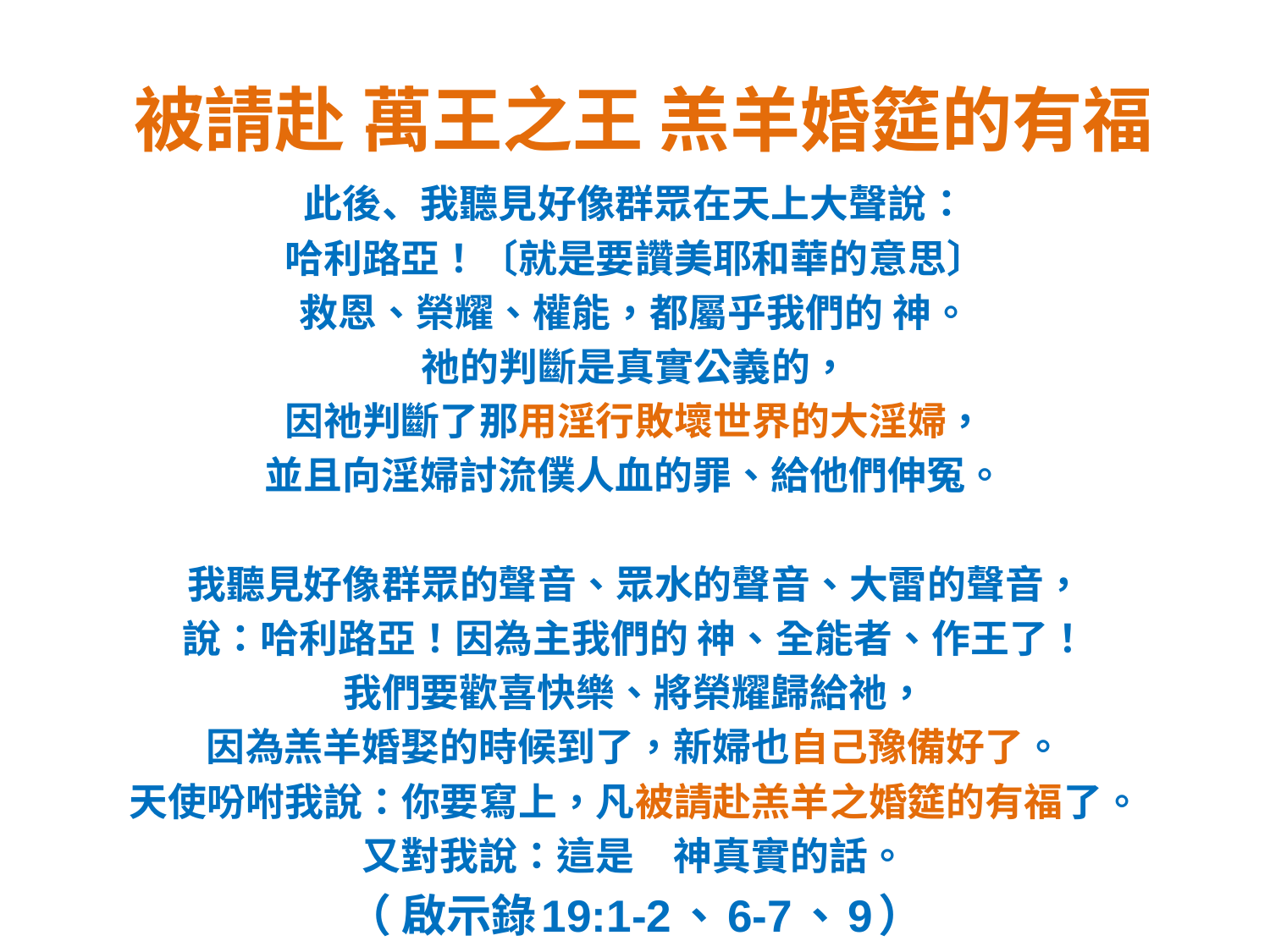

# 被請赴 萬王之王 羔羊婚筵的有福
此後、我聽見好像群眾在天上大聲說：
哈利路亞！〔就是要讚美耶和華的意思〕
救恩、榮耀、權能，都屬乎我們的 神。
祂的判斷是真實公義的，
因祂判斷了那用淫行敗壞世界的大淫婦，
並且向淫婦討流僕人血的罪、給他們伸冤。

我聽見好像群眾的聲音、眾水的聲音、大雷的聲音，
說：哈利路亞！因為主我們的 神、全能者、作王了！
我們要歡喜快樂、將榮耀歸給祂，
因為羔羊婚娶的時候到了，新婦也自己豫備好了。
天使吩咐我說：你要寫上，凡被請赴羔羊之婚筵的有福了。
又對我說：這是　神真實的話。
（ 啟示錄19:1-2、6-7、9）